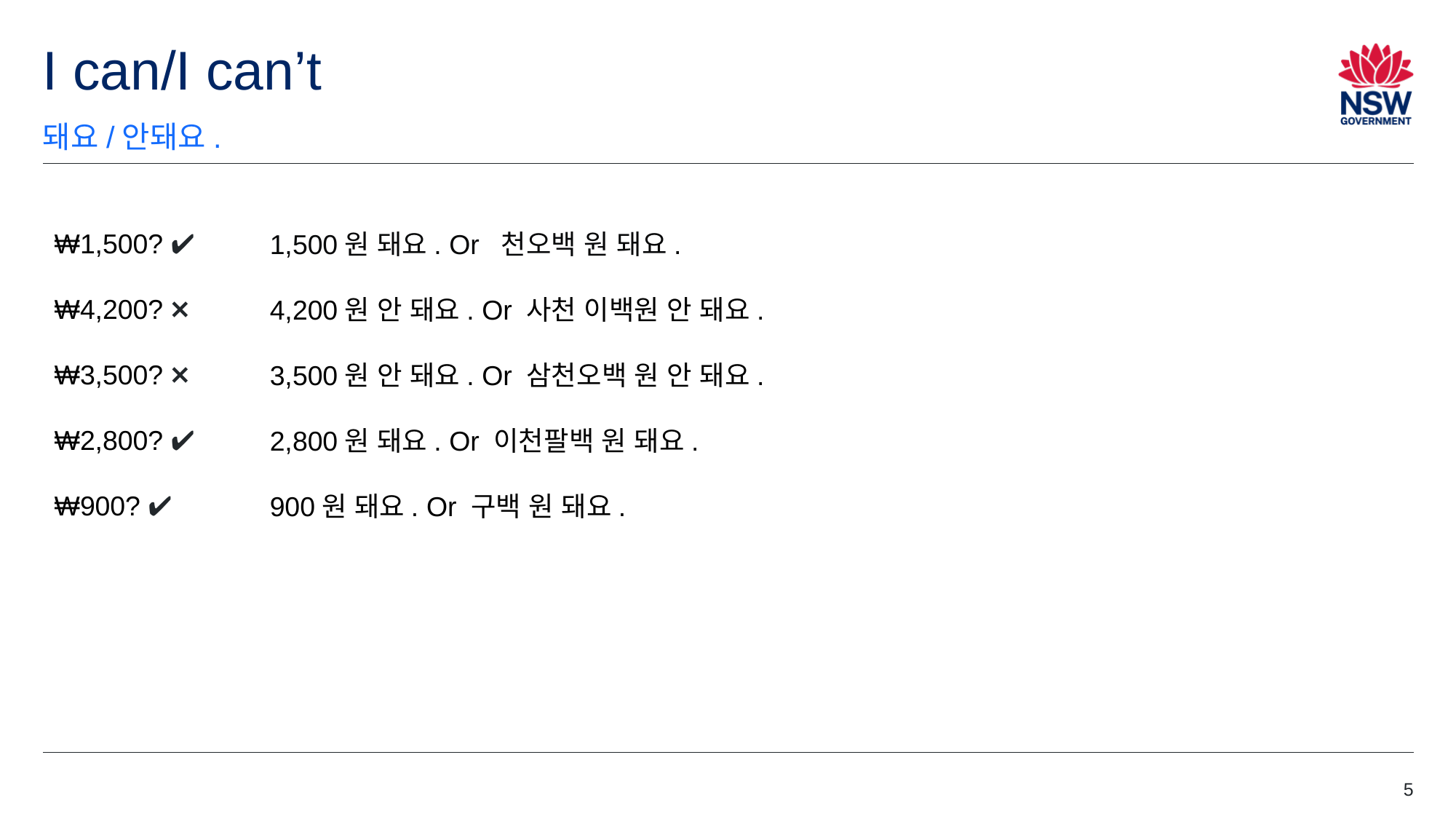

# I can/I can’t
돼요/안돼요.
1,500원 돼요. Or  천오백 원 돼요.
4,200원 안 돼요. Or 사천 이백원 안 돼요.
3,500원 안 돼요. Or 삼천오백 원 안 돼요.
2,800원 돼요. Or 이천팔백 원 돼요.
900원 돼요. Or 구백 원 돼요.
₩1,500? ✔️
₩4,200? ❌
₩3,500? ❌
₩2,800? ✔️
₩900? ✔️

5